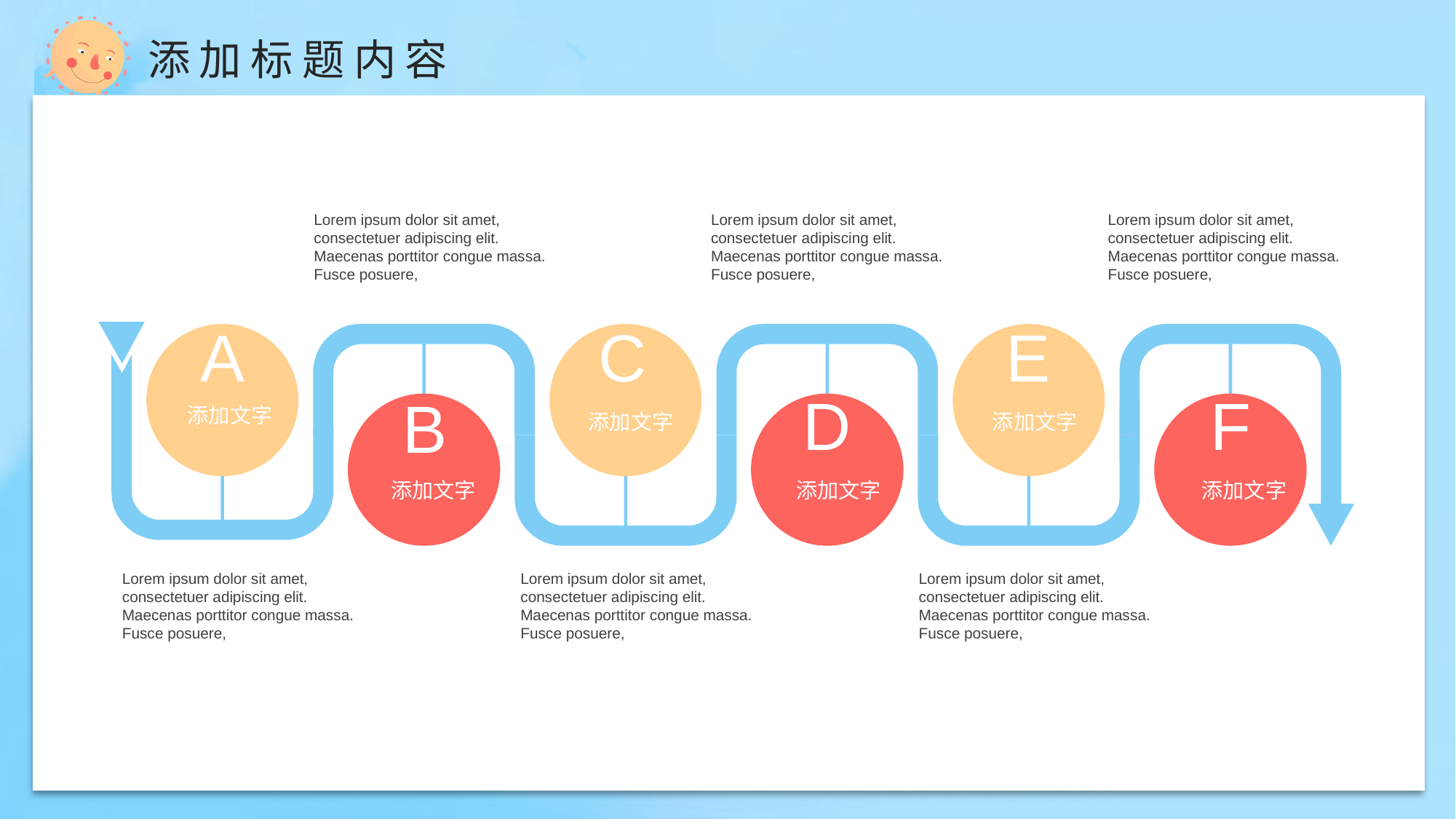

Lorem ipsum dolor sit amet, consectetuer adipiscing elit. Maecenas porttitor congue massa. Fusce posuere,
Lorem ipsum dolor sit amet, consectetuer adipiscing elit. Maecenas porttitor congue massa. Fusce posuere,
Lorem ipsum dolor sit amet, consectetuer adipiscing elit. Maecenas porttitor congue massa. Fusce posuere,
A

添加文字
C

添加文字
E

添加文字

D

添加文字
F

添加文字
B

添加文字

Lorem ipsum dolor sit amet, consectetuer adipiscing elit. Maecenas porttitor congue massa. Fusce posuere,
Lorem ipsum dolor sit amet, consectetuer adipiscing elit. Maecenas porttitor congue massa. Fusce posuere,
Lorem ipsum dolor sit amet, consectetuer adipiscing elit. Maecenas porttitor congue massa. Fusce posuere,